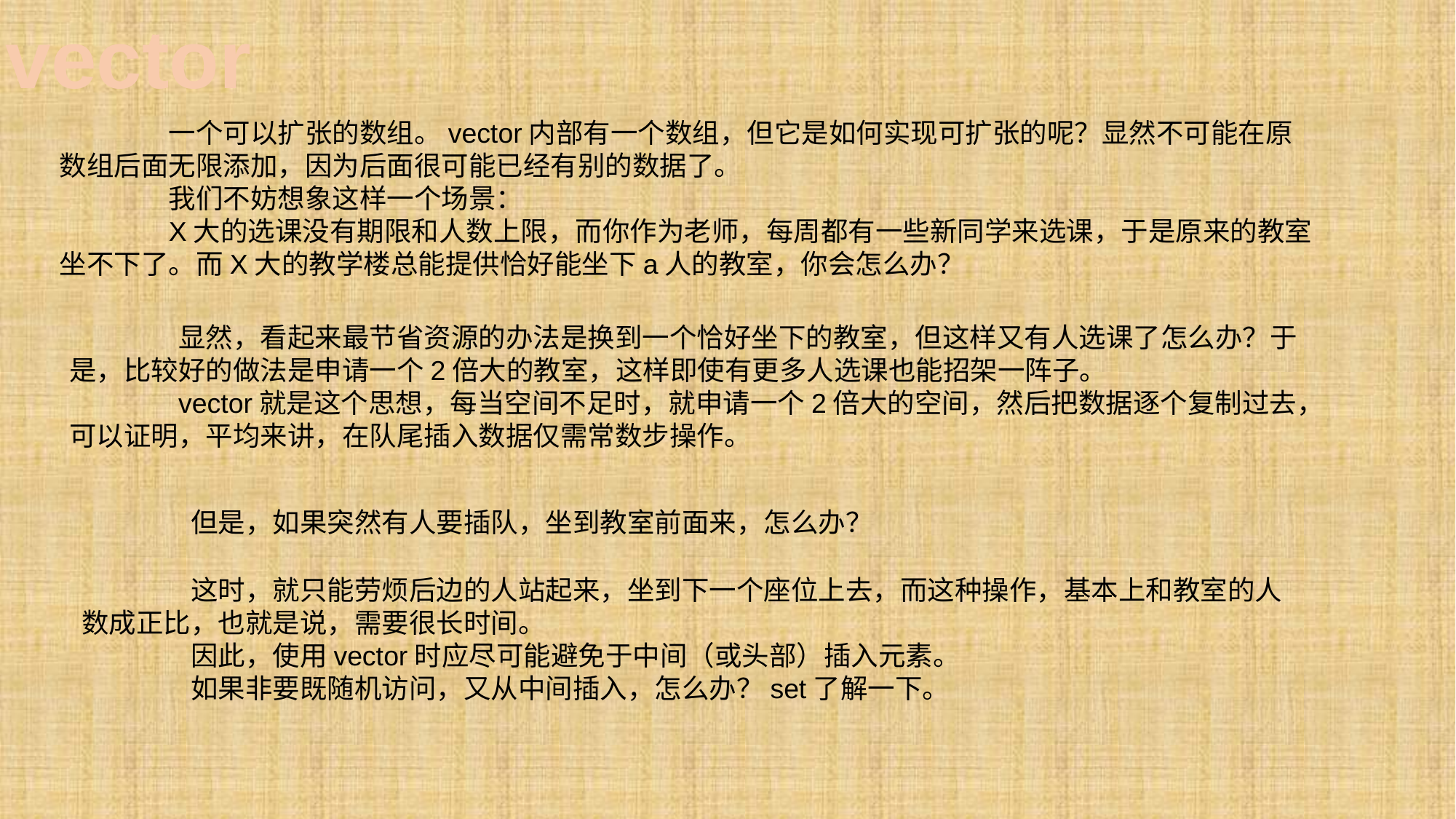

vector
	一个可以扩张的数组。vector内部有一个数组，但它是如何实现可扩张的呢？显然不可能在原数组后面无限添加，因为后面很可能已经有别的数据了。
	我们不妨想象这样一个场景：
	X大的选课没有期限和人数上限，而你作为老师，每周都有一些新同学来选课，于是原来的教室坐不下了。而X大的教学楼总能提供恰好能坐下a人的教室，你会怎么办？
	显然，看起来最节省资源的办法是换到一个恰好坐下的教室，但这样又有人选课了怎么办？于是，比较好的做法是申请一个2倍大的教室，这样即使有更多人选课也能招架一阵子。
	vector就是这个思想，每当空间不足时，就申请一个2倍大的空间，然后把数据逐个复制过去，可以证明，平均来讲，在队尾插入数据仅需常数步操作。
	但是，如果突然有人要插队，坐到教室前面来，怎么办？
	这时，就只能劳烦后边的人站起来，坐到下一个座位上去，而这种操作，基本上和教室的人数成正比，也就是说，需要很长时间。
	因此，使用vector时应尽可能避免于中间（或头部）插入元素。
	如果非要既随机访问，又从中间插入，怎么办？set了解一下。